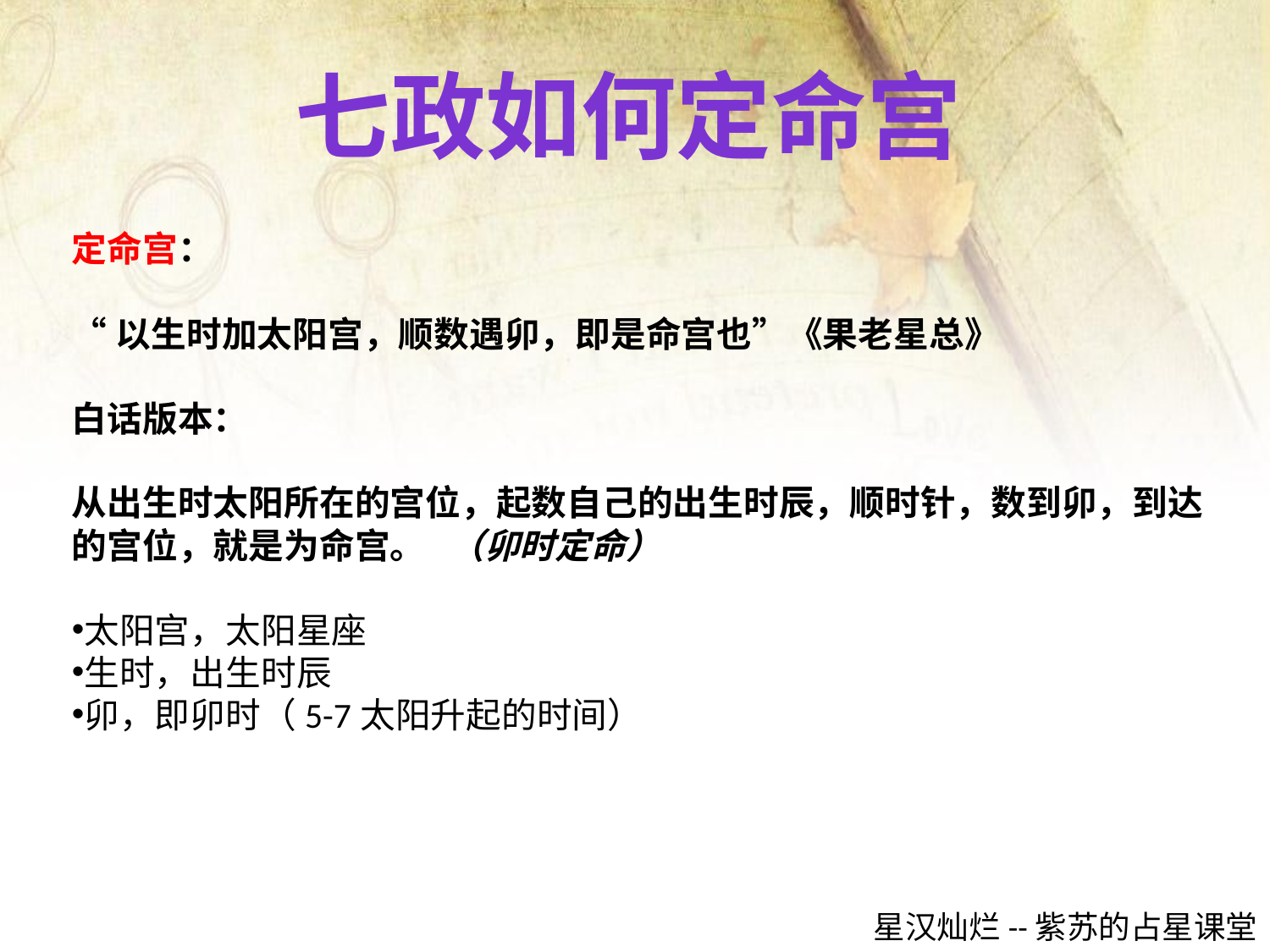

七政如何定命宫

定命宫：

“以生时加太阳宫，顺数遇卯，即是命宫也”《果老星总》

白话版本：

从出生时太阳所在的宫位，起数自己的出生时辰，顺时针，数到卯，到达的宫位，就是为命宫。   （卯时定命）

太阳宫，太阳星座
生时，出生时辰
卯，即卯时（5-7太阳升起的时间）

星汉灿烂--紫苏的占星课堂